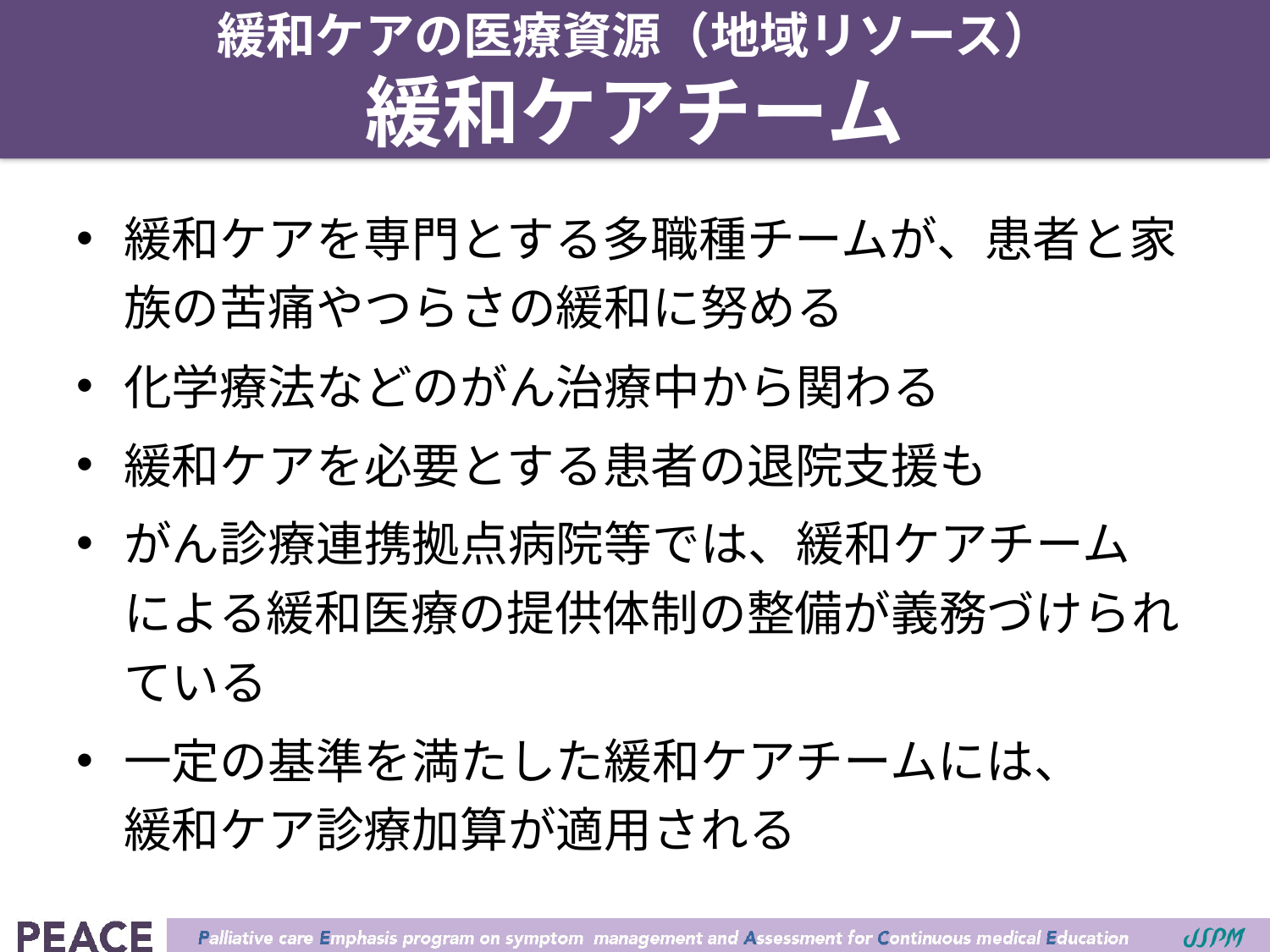

# 緩和ケアの医療資源（地域リソース） 緩和ケアチーム
緩和ケアを専門とする多職種チームが、患者と家族の苦痛やつらさの緩和に努める
化学療法などのがん治療中から関わる
緩和ケアを必要とする患者の退院支援も
がん診療連携拠点病院等では、緩和ケアチーム
による緩和医療の提供体制の整備が義務づけられている
一定の基準を満たした緩和ケアチームには、
緩和ケア診療加算が適用される